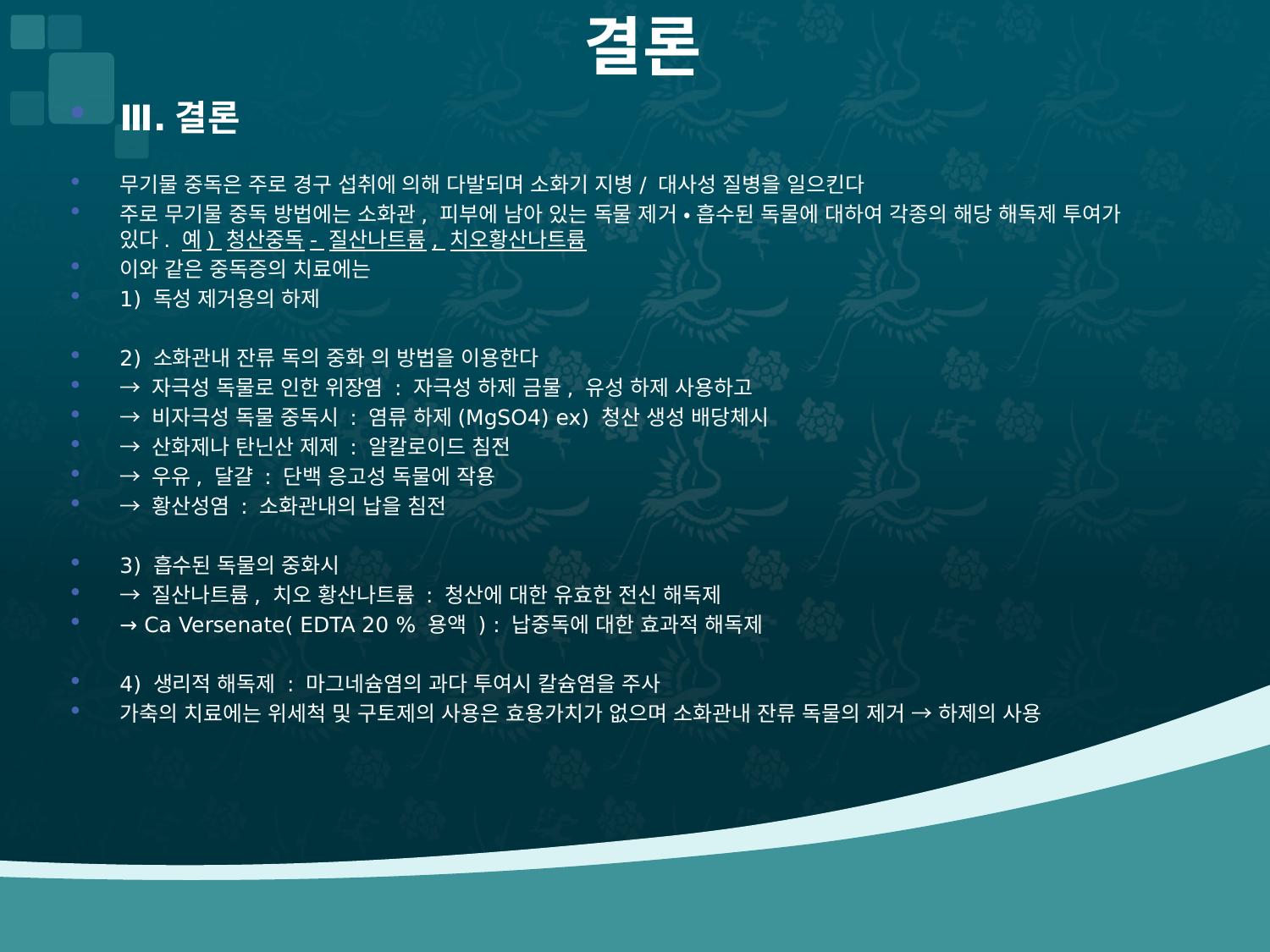

# 결론
Ⅲ.결론

무기물 중독은 주로 경구 섭취에 의해 다발되며 소화기 지병/ 대사성 질병을 일으킨다
주로 무기물 중독 방법에는 소화관, 피부에 남아 있는 독물 제거 ‧ 흡수된 독물에 대하여 각종의 해당 해독제 투여가 있다. 예) 청산중독- 질산나트륨, 치오황산나트륨
이와 같은 중독증의 치료에는
1) 독성 제거용의 하제

2) 소화관내 잔류 독의 중화 의 방법을 이용한다
→ 자극성 독물로 인한 위장염 : 자극성 하제 금물, 유성 하제 사용하고
→ 비자극성 독물 중독시 : 염류 하제(MgSO4) ex) 청산 생성 배당체시
→ 산화제나 탄닌산 제제 : 알칼로이드 침전
→ 우유, 달걀 : 단백 응고성 독물에 작용
→ 황산성염 : 소화관내의 납을 침전

3) 흡수된 독물의 중화시
→ 질산나트륨, 치오 황산나트륨 : 청산에 대한 유효한 전신 해독제
→ Ca Versenate( EDTA 20 % 용액 ) : 납중독에 대한 효과적 해독제

4) 생리적 해독제 : 마그네슘염의 과다 투여시 칼슘염을 주사
가축의 치료에는 위세척 및 구토제의 사용은 효용가치가 없으며 소화관내 잔류 독물의 제거 → 하제의 사용